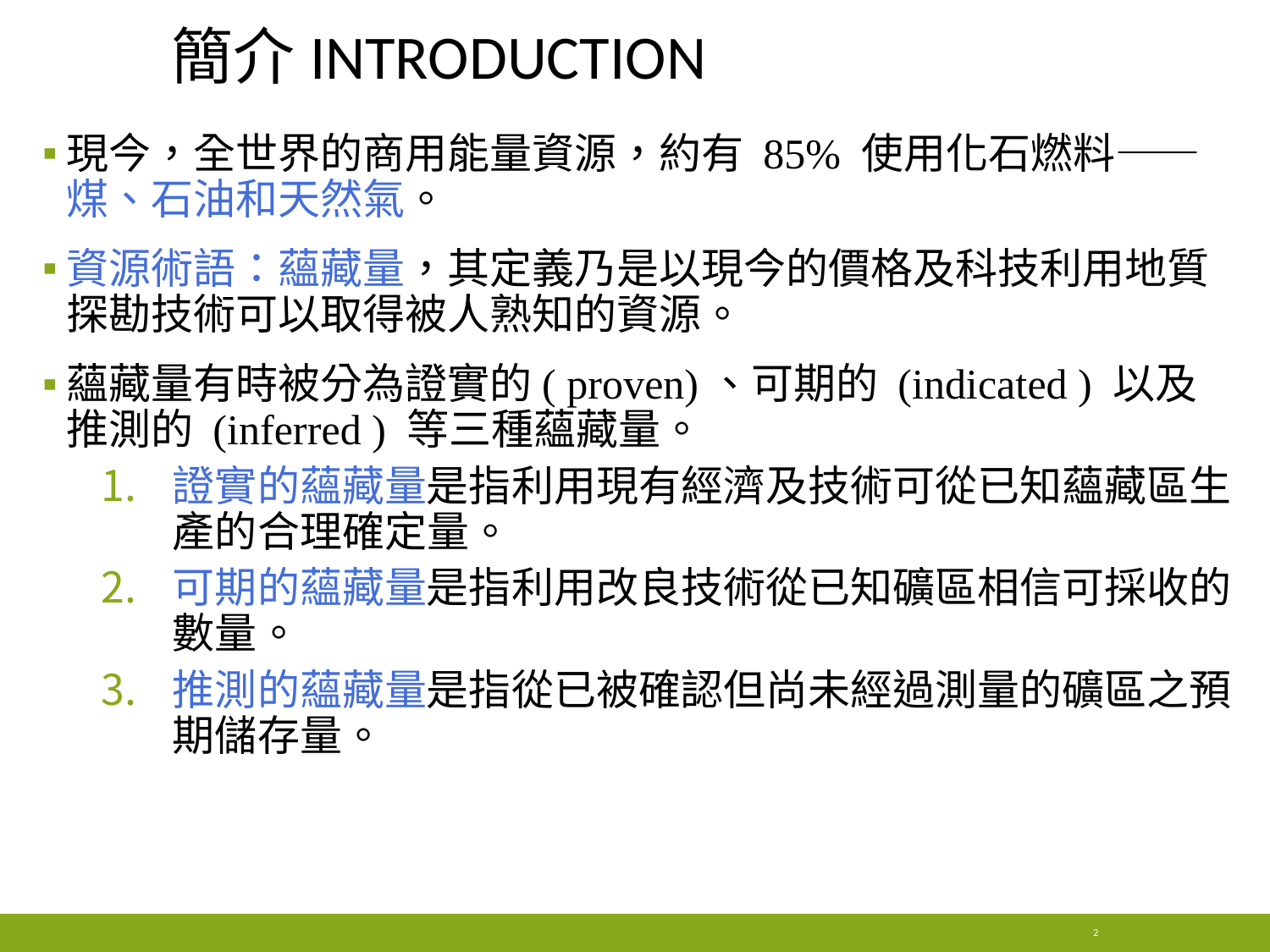

# 簡介introduction
現今，全世界的商用能量資源，約有 85% 使用化石燃料——煤、石油和天然氣。
資源術語：蘊藏量，其定義乃是以現今的價格及科技利用地質探勘技術可以取得被人熟知的資源。
蘊藏量有時被分為證實的( proven)、可期的 (indicated ) 以及推測的 (inferred ) 等三種蘊藏量。
證實的蘊藏量是指利用現有經濟及技術可從已知蘊藏區生產的合理確定量。
可期的蘊藏量是指利用改良技術從已知礦區相信可採收的數量。
推測的蘊藏量是指從已被確認但尚未經過測量的礦區之預期儲存量。

2